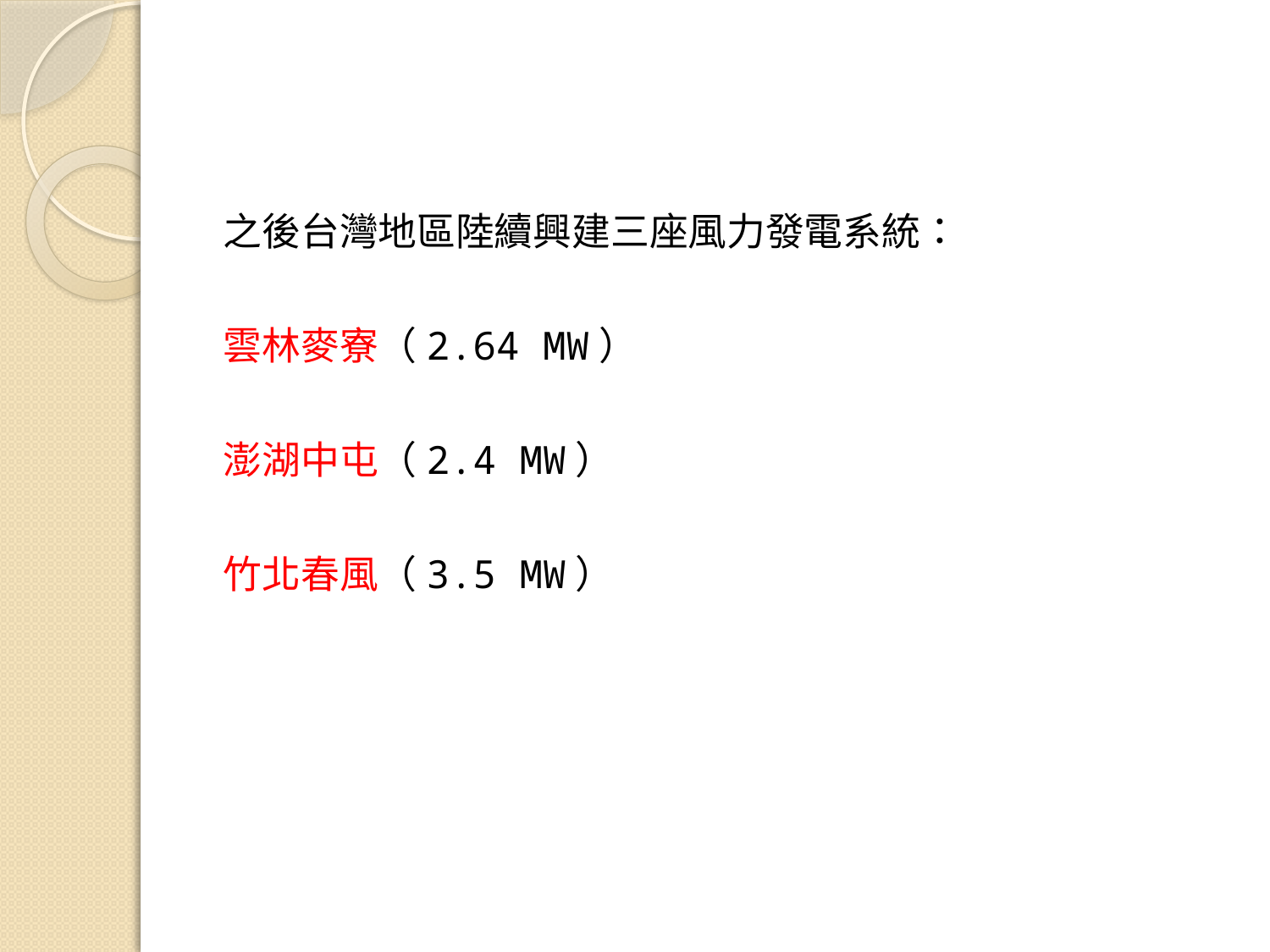

之後台灣地區陸續興建三座風力發電系統：

雲林麥寮（2.64 MW）

澎湖中屯（2.4 MW）

竹北春風（3.5 MW）